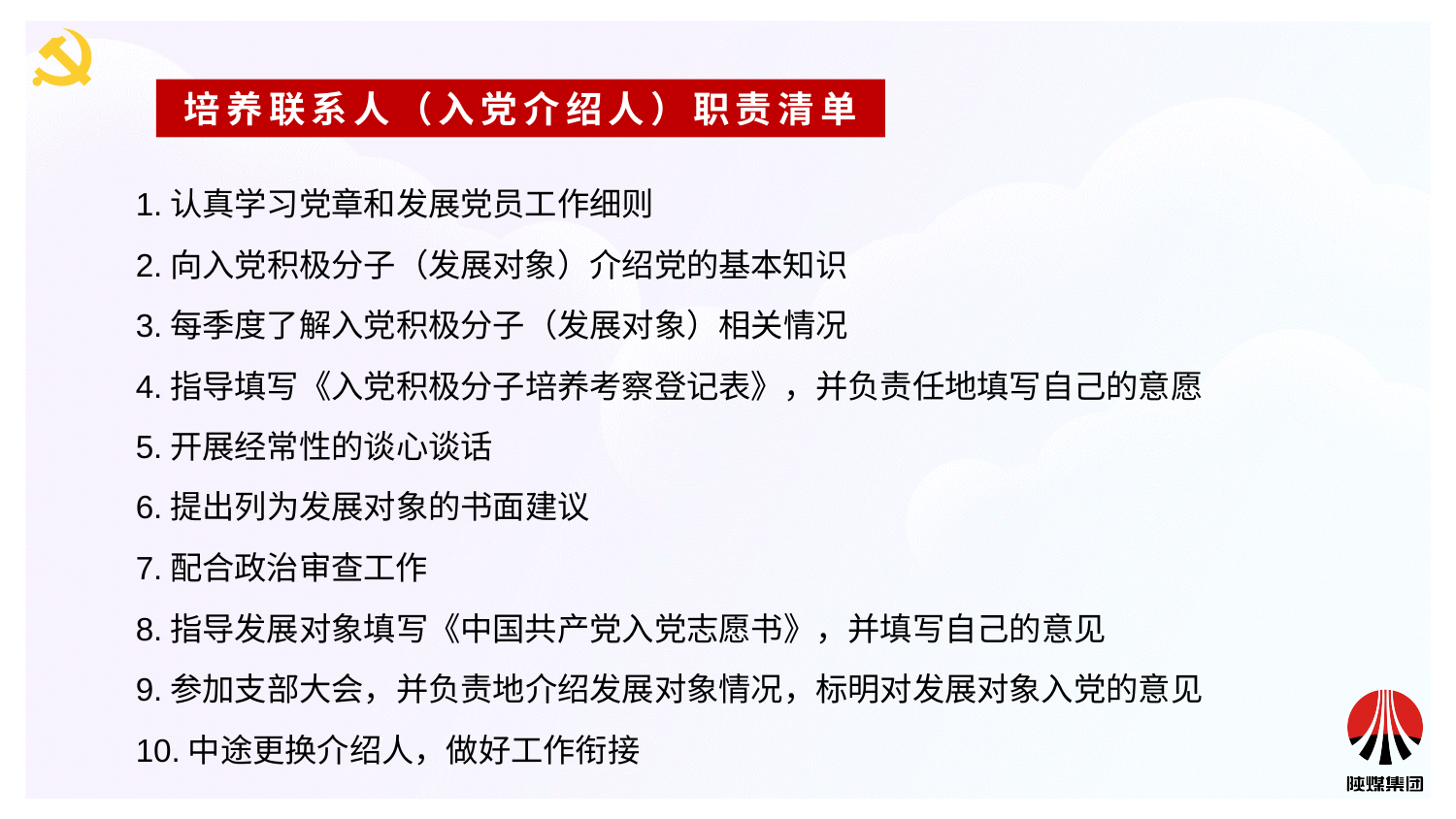

培养联系人（入党介绍人）职责清单
1.认真学习党章和发展党员工作细则
2.向入党积极分子（发展对象）介绍党的基本知识
3.每季度了解入党积极分子（发展对象）相关情况
4.指导填写《入党积极分子培养考察登记表》，并负责任地填写自己的意愿
5.开展经常性的谈心谈话
6.提出列为发展对象的书面建议
7.配合政治审查工作
8.指导发展对象填写《中国共产党入党志愿书》，并填写自己的意见
9.参加支部大会，并负责地介绍发展对象情况，标明对发展对象入党的意见
10.中途更换介绍人，做好工作衔接